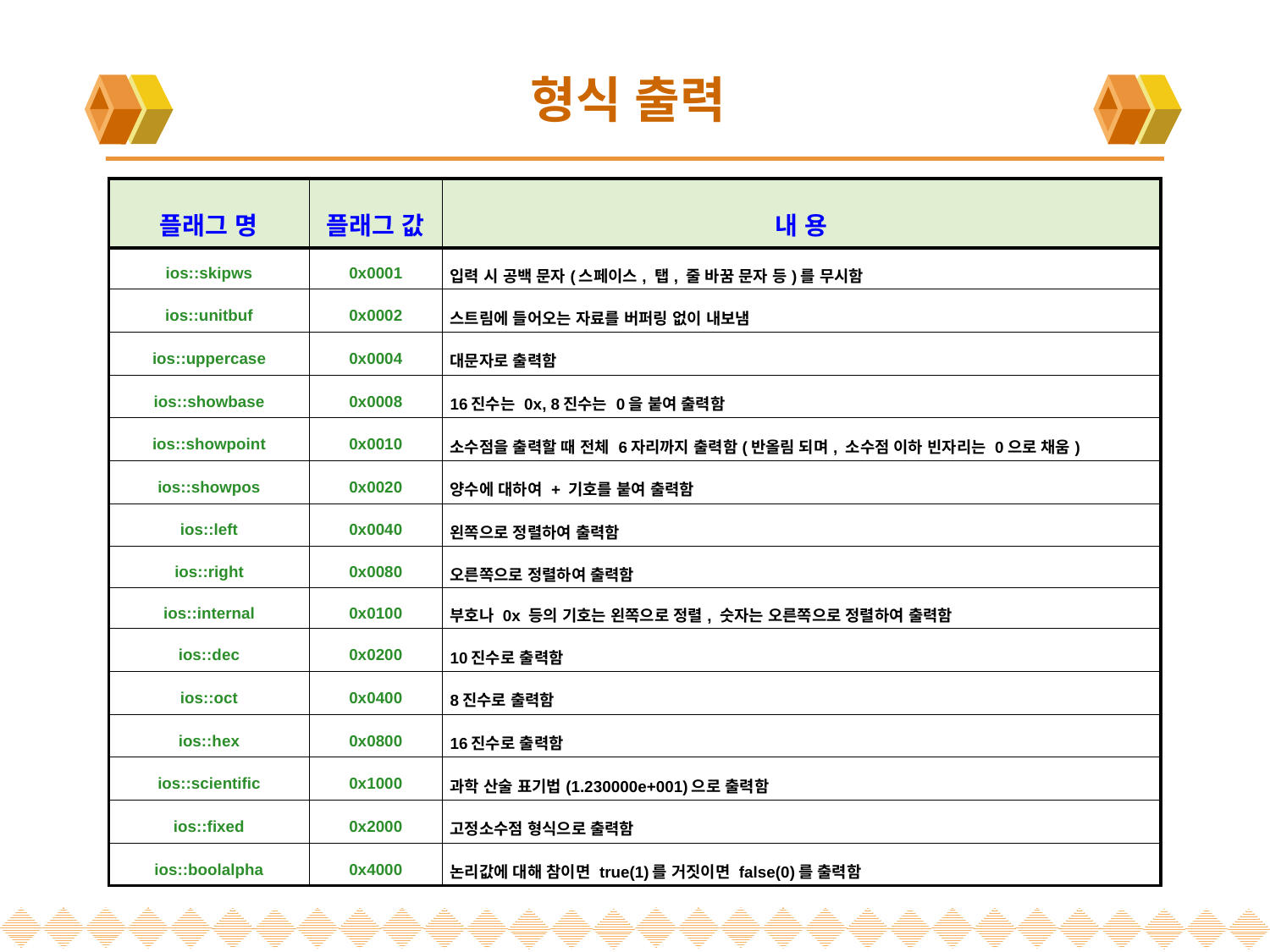

# 형식 출력
| 플래그 명 | 플래그 값 | 내 용 |
| --- | --- | --- |
| ios::skipws | 0x0001 | 입력 시 공백 문자(스페이스, 탭, 줄 바꿈 문자 등)를 무시함 |
| ios::unitbuf | 0x0002 | 스트림에 들어오는 자료를 버퍼링 없이 내보냄 |
| ios::uppercase | 0x0004 | 대문자로 출력함 |
| ios::showbase | 0x0008 | 16진수는 0x, 8진수는 0을 붙여 출력함 |
| ios::showpoint | 0x0010 | 소수점을 출력할 때 전체 6자리까지 출력함(반올림 되며, 소수점 이하 빈자리는 0으로 채움) |
| ios::showpos | 0x0020 | 양수에 대하여 + 기호를 붙여 출력함 |
| ios::left | 0x0040 | 왼쪽으로 정렬하여 출력함 |
| ios::right | 0x0080 | 오른쪽으로 정렬하여 출력함 |
| ios::internal | 0x0100 | 부호나 0x 등의 기호는 왼쪽으로 정렬, 숫자는 오른쪽으로 정렬하여 출력함 |
| ios::dec | 0x0200 | 10진수로 출력함 |
| ios::oct | 0x0400 | 8진수로 출력함 |
| ios::hex | 0x0800 | 16진수로 출력함 |
| ios::scientific | 0x1000 | 과학 산술 표기법(1.230000e+001)으로 출력함 |
| ios::fixed | 0x2000 | 고정소수점 형식으로 출력함 |
| ios::boolalpha | 0x4000 | 논리값에 대해 참이면 true(1)를 거짓이면 false(0)를 출력함 |